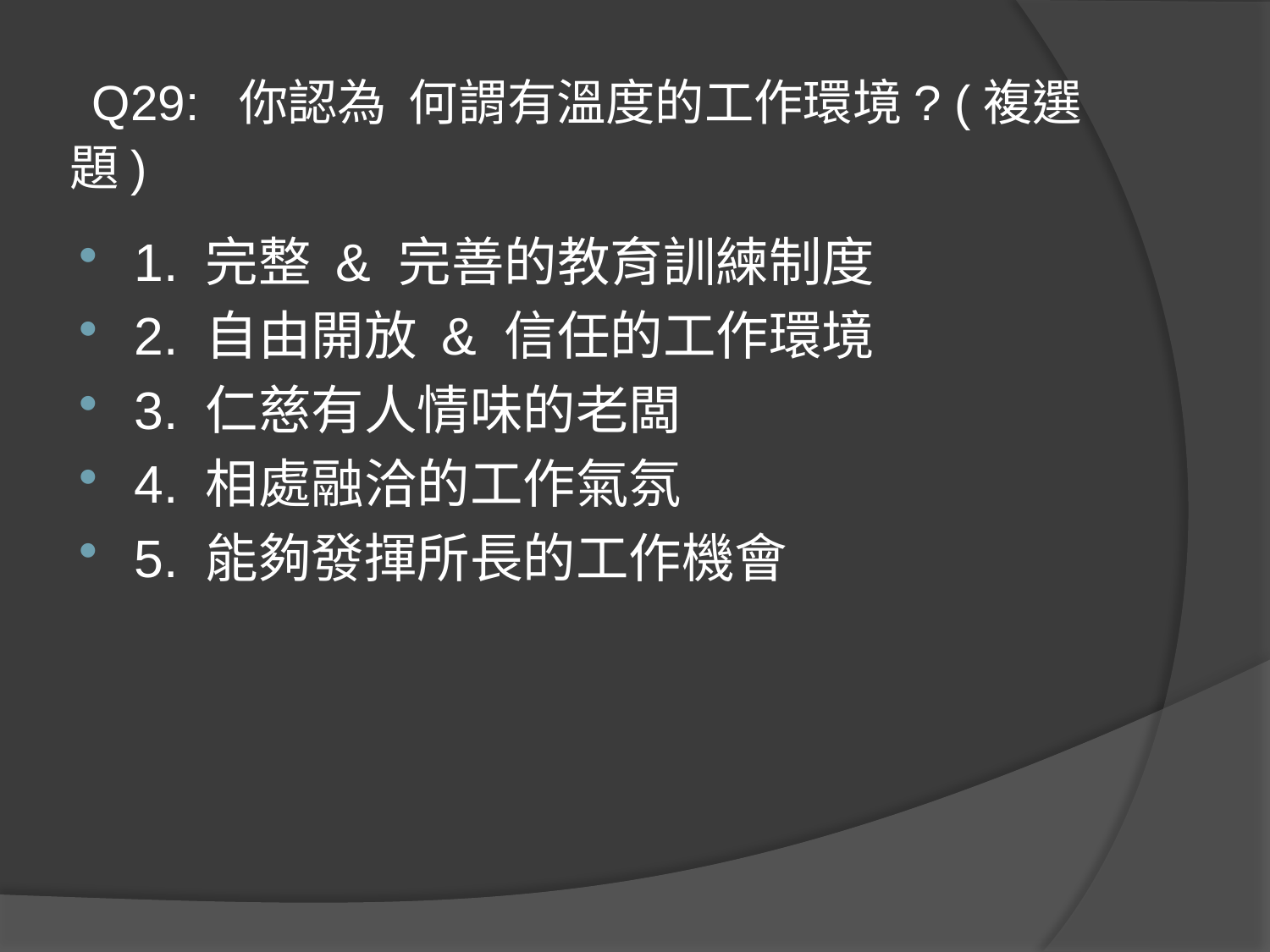

# Q29:  你認為  何謂有溫度的工作環境? (複選題)
1. 完整 & 完善的教育訓練制度
2. 自由開放 & 信任的工作環境
3. 仁慈有人情味的老闆
4. 相處融洽的工作氣氛
5. 能夠發揮所長的工作機會